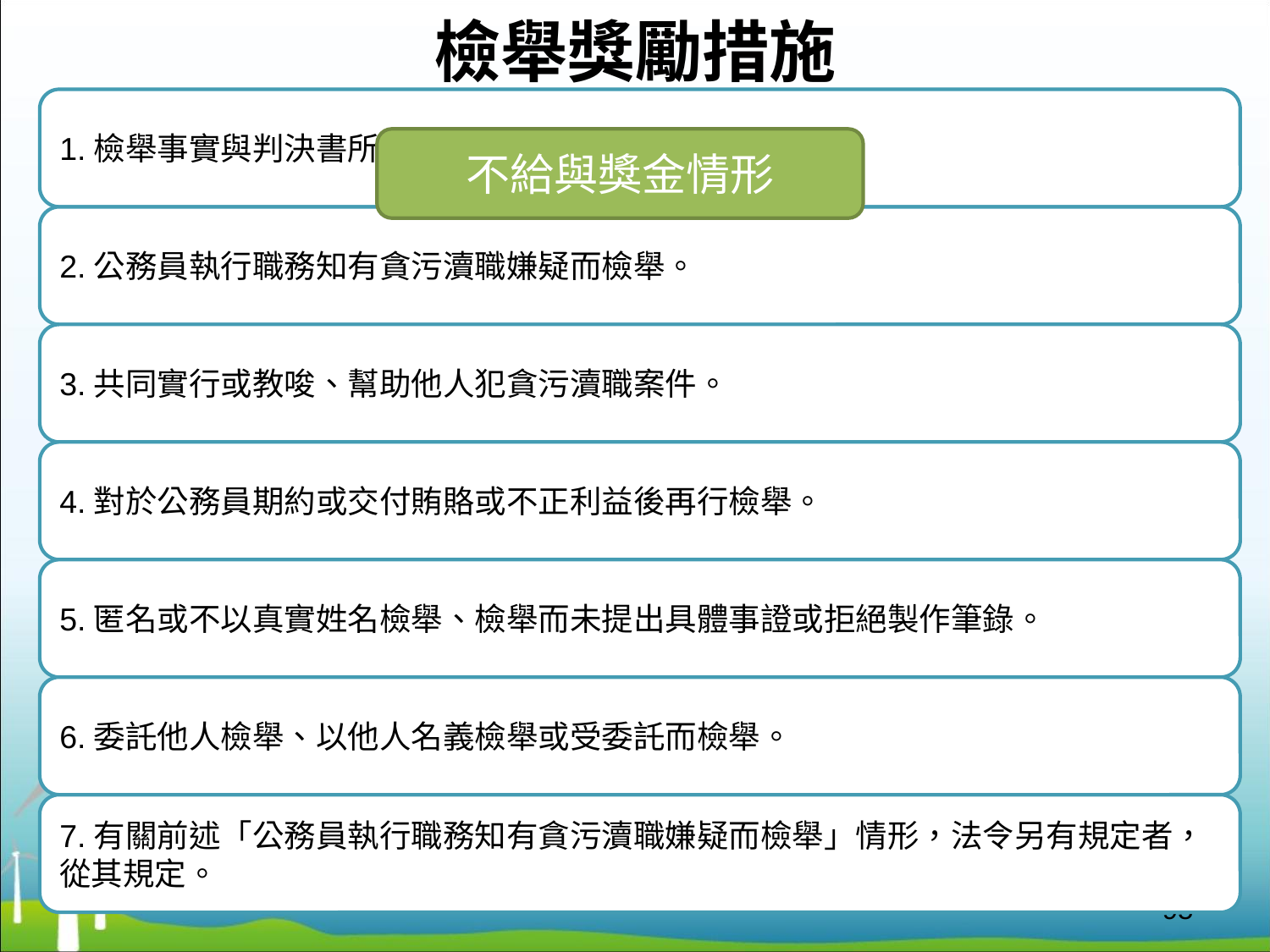

# 檢舉獎勵措施
1.檢舉事實與判決書所載之事實不符。
2.公務員執行職務知有貪污瀆職嫌疑而檢舉。
3.共同實行或教唆、幫助他人犯貪污瀆職案件。
4.對於公務員期約或交付賄賂或不正利益後再行檢舉。
5.匿名或不以真實姓名檢舉、檢舉而未提出具體事證或拒絕製作筆錄。
6.委託他人檢舉、以他人名義檢舉或受委託而檢舉。
7.有關前述「公務員執行職務知有貪污瀆職嫌疑而檢舉」情形，法令另有規定者，從其規定。
不給與獎金情形
95